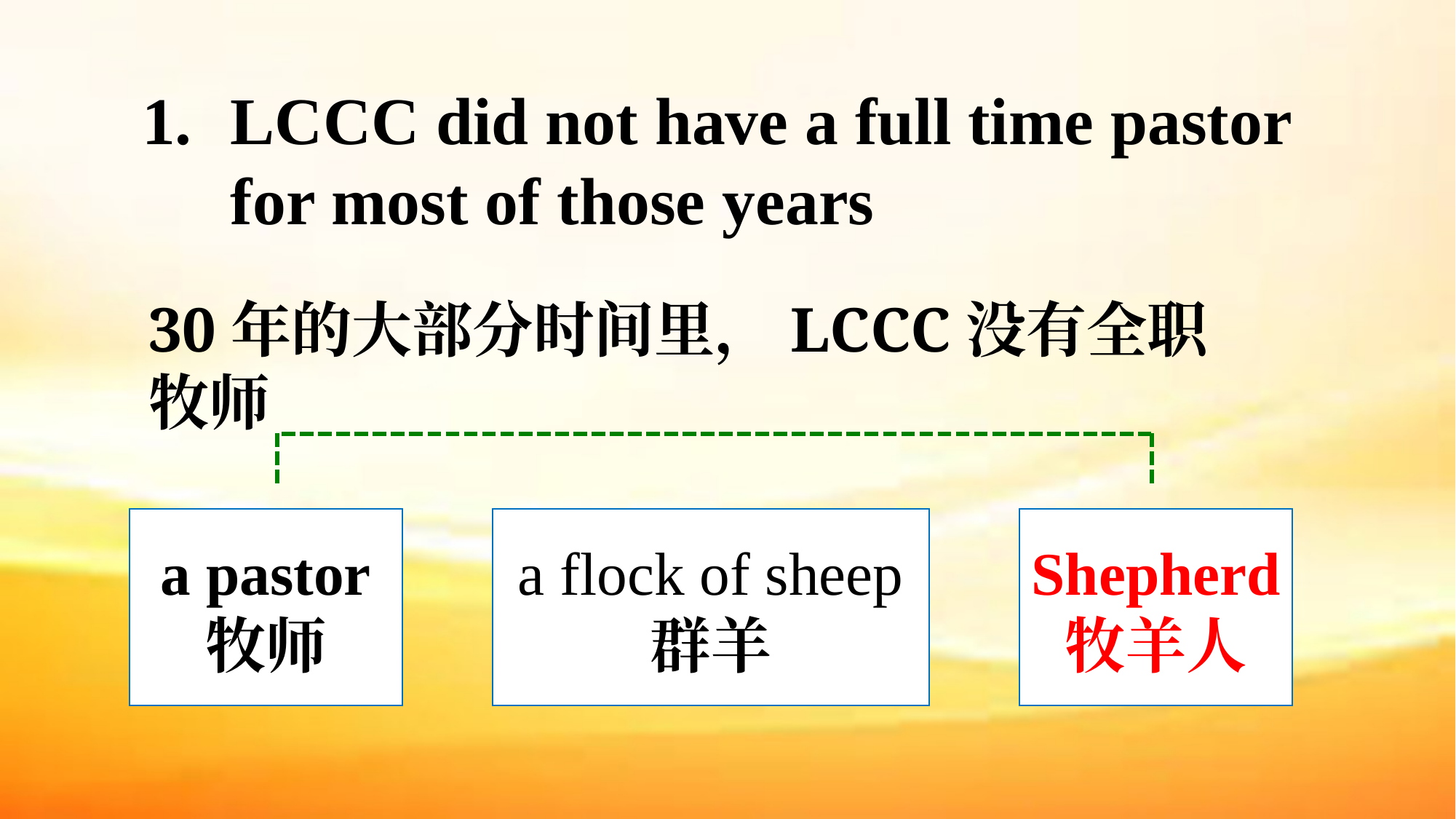

LCCC did not have a full time pastor for most of those years
30年的大部分时间里，LCCC没有全职牧师
a pastor
牧师
a flock of sheep
群羊
Shepherd
牧羊人